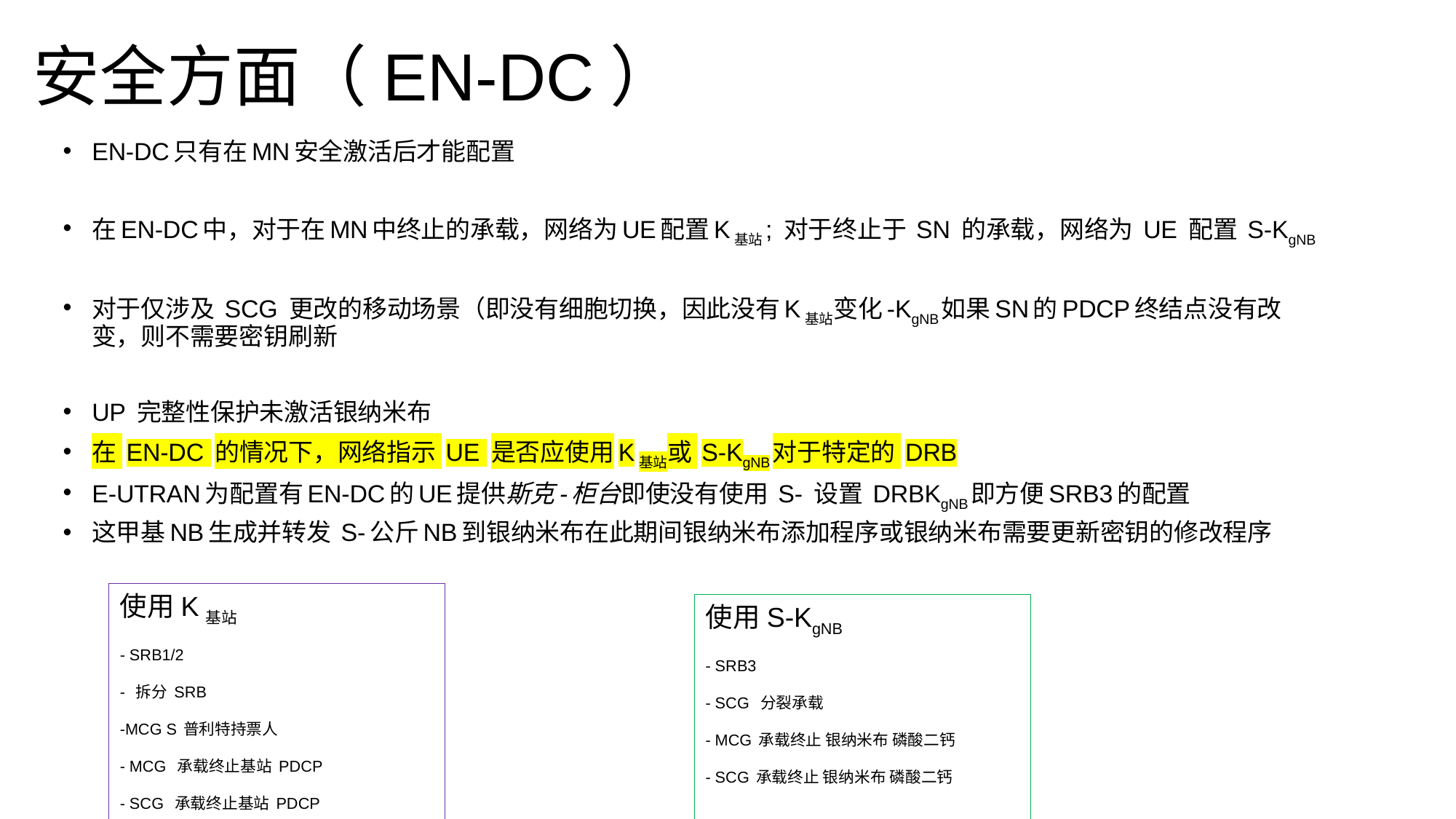

# 安全方面（EN-DC）
EN-DC只有在MN安全激活后才能配置

在EN-DC中，对于在MN中终止的承载，网络为UE配置K基站; 对于终止于 SN 的承载，网络为 UE 配置 S-KgNB

对于仅涉及 SCG 更改的移动场景（即没有细胞切换，因此没有K基站变化-KgNB如果SN的PDCP终结点没有改变，则不需要密钥刷新

UP 完整性保护未激活银纳米布
在 EN-DC 的情况下，网络指示 UE 是否应使用K基站或 S-KgNB对于特定的 DRB
E-UTRAN为配置有EN-DC的UE提供斯克-柜台即使没有使用 S- 设置 DRBKgNB即方便SRB3的配置
这甲基NB生成并转发 S-公斤NB到银纳米布在此期间银纳米布添加程序或银纳米布需要更新密钥的修改程序

使用K基站
- SRB1/2
- 拆分SRB
-MCG S普利特持票人
- MCG 承载终止基站PDCP
- SCG 承载终止基站PDCP

使用S-KgNB
- SRB3
- SCG 分裂承载
- MCG承载终止 银纳米布 磷酸二钙
- SCG承载终止 银纳米布 磷酸二钙